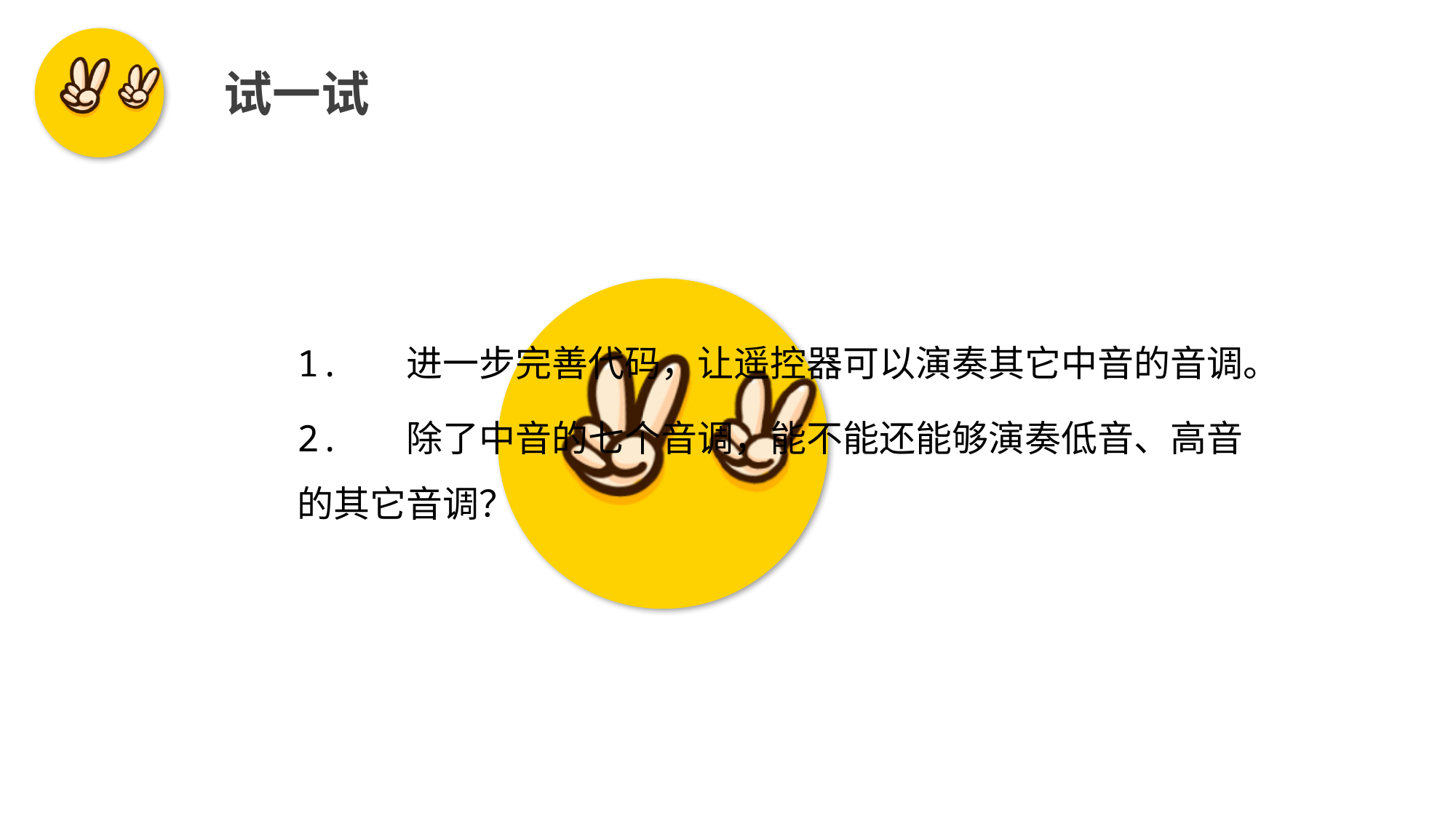

试一试

1.	进一步完善代码，让遥控器可以演奏其它中音的音调。
2.	除了中音的七个音调，能不能还能够演奏低音、高音的其它音调？